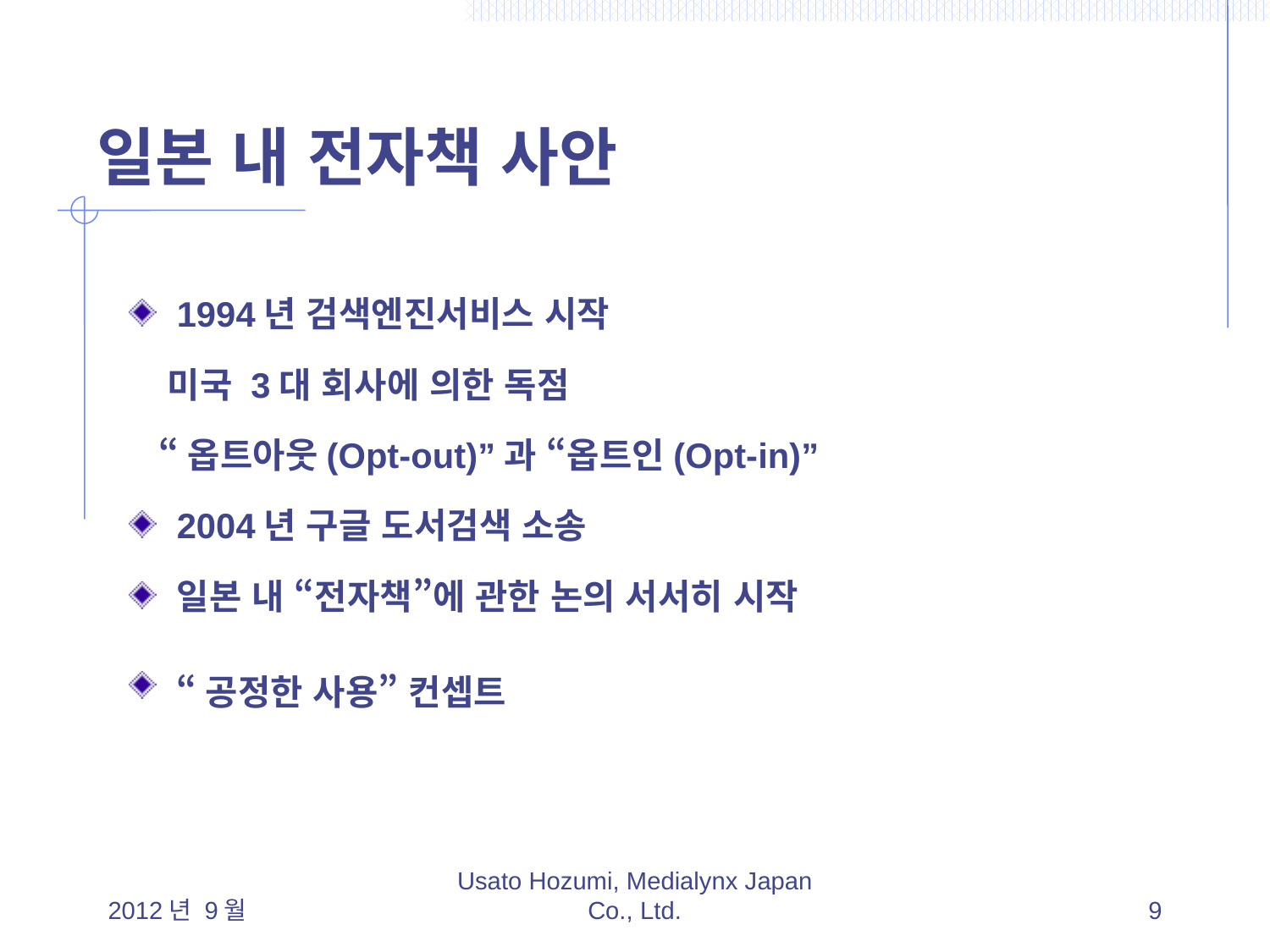

# 일본 내 전자책 사안
1994년 검색엔진서비스 시작
   미국 3대 회사에 의한 독점
   “옵트아웃(Opt-out)”과 “옵트인(Opt-in)”
2004년 구글 도서검색 소송
일본 내 “전자책”에 관한 논의 서서히 시작
“공정한 사용” 컨셉트
2012년 9월
Usato Hozumi, Medialynx Japan Co., Ltd.
9